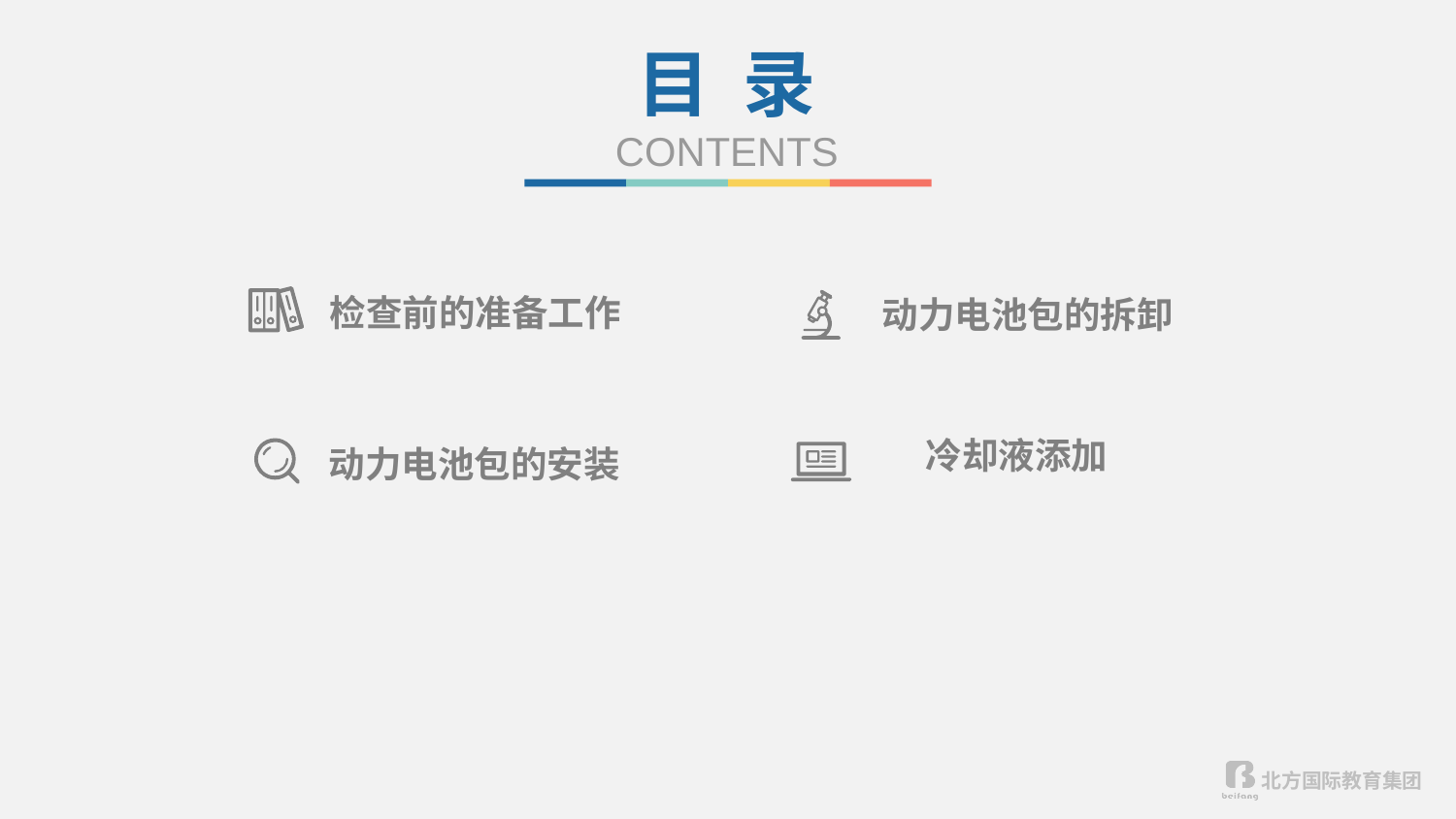

目  录
CONTENTS

检查前的准备工作
动力电池包的拆卸

冷却液添加
动力电池包的安装